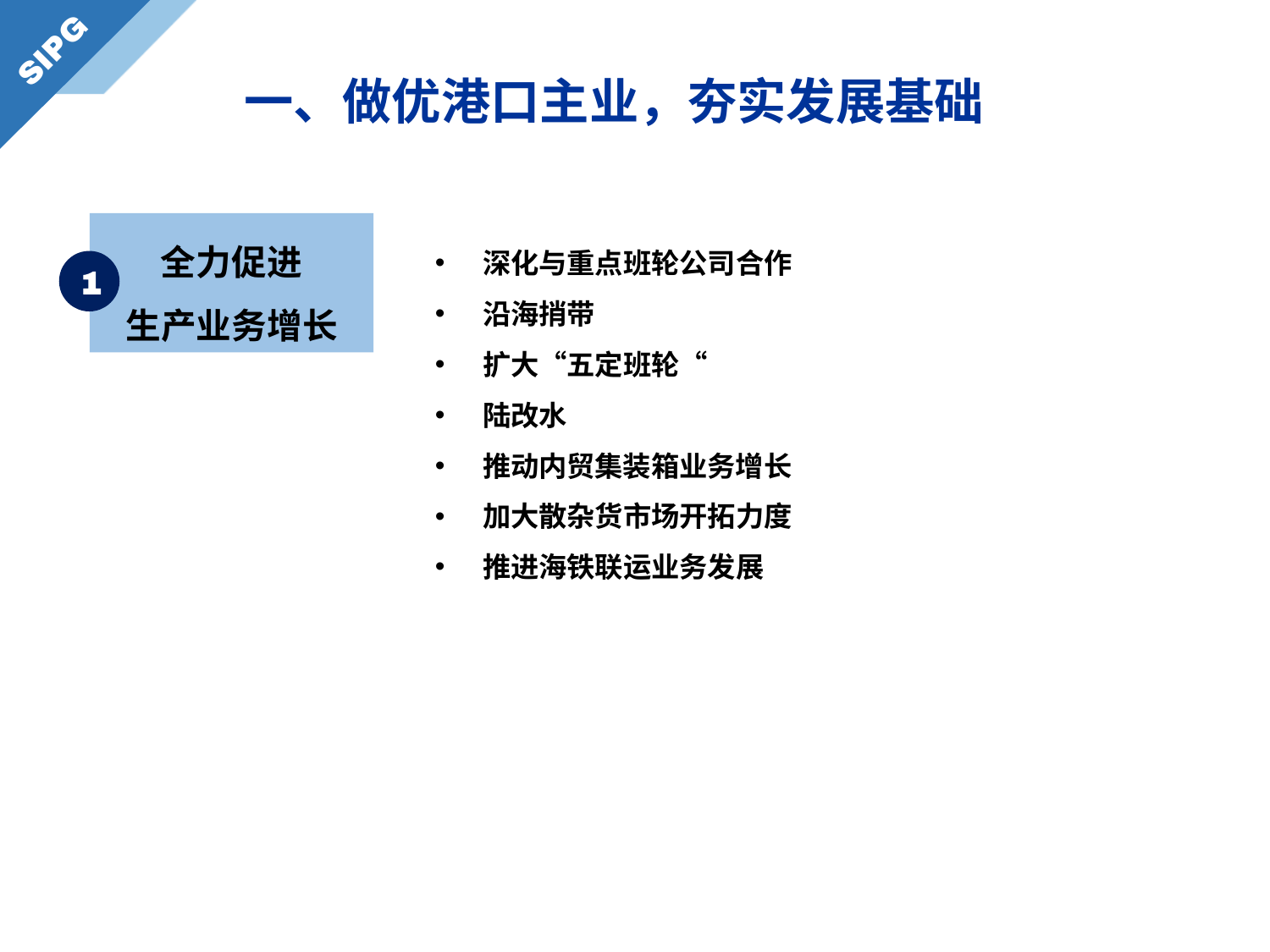

SIPG
一、做优港口主业，夯实发展基础
全力促进
生产业务增长
深化与重点班轮公司合作
沿海捎带
扩大“五定班轮“
陆改水
推动内贸集装箱业务增长
加大散杂货市场开拓力度
推进海铁联运业务发展

1